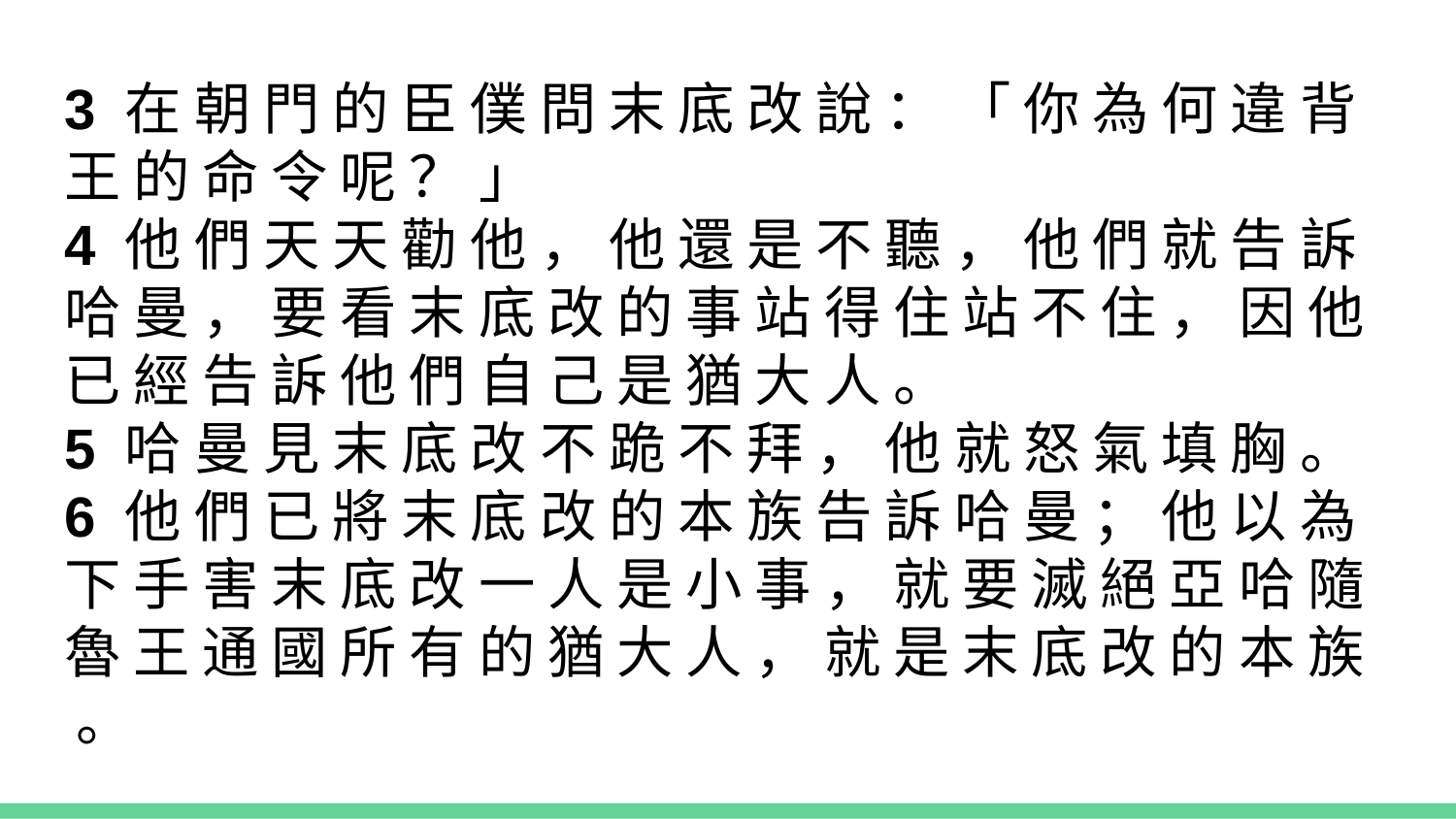

3 在 朝 門 的 臣 僕 問 末 底 改 說 ： 「 你 為 何 違 背 王 的 命 令 呢 ？ 」
4 他 們 天 天 勸 他 ， 他 還 是 不 聽 ， 他 們 就 告 訴 哈 曼 ， 要 看 末 底 改 的 事 站 得 住 站 不 住 ， 因 他 已 經 告 訴 他 們 自 己 是 猶 大 人 。
5 哈 曼 見 末 底 改 不 跪 不 拜 ， 他 就 怒 氣 填 胸 。
6 他 們 已 將 末 底 改 的 本 族 告 訴 哈 曼 ； 他 以 為 下 手 害 末 底 改 一 人 是 小 事 ， 就 要 滅 絕 亞 哈 隨 魯 王 通 國 所 有 的 猶 大 人 ， 就 是 末 底 改 的 本 族 。